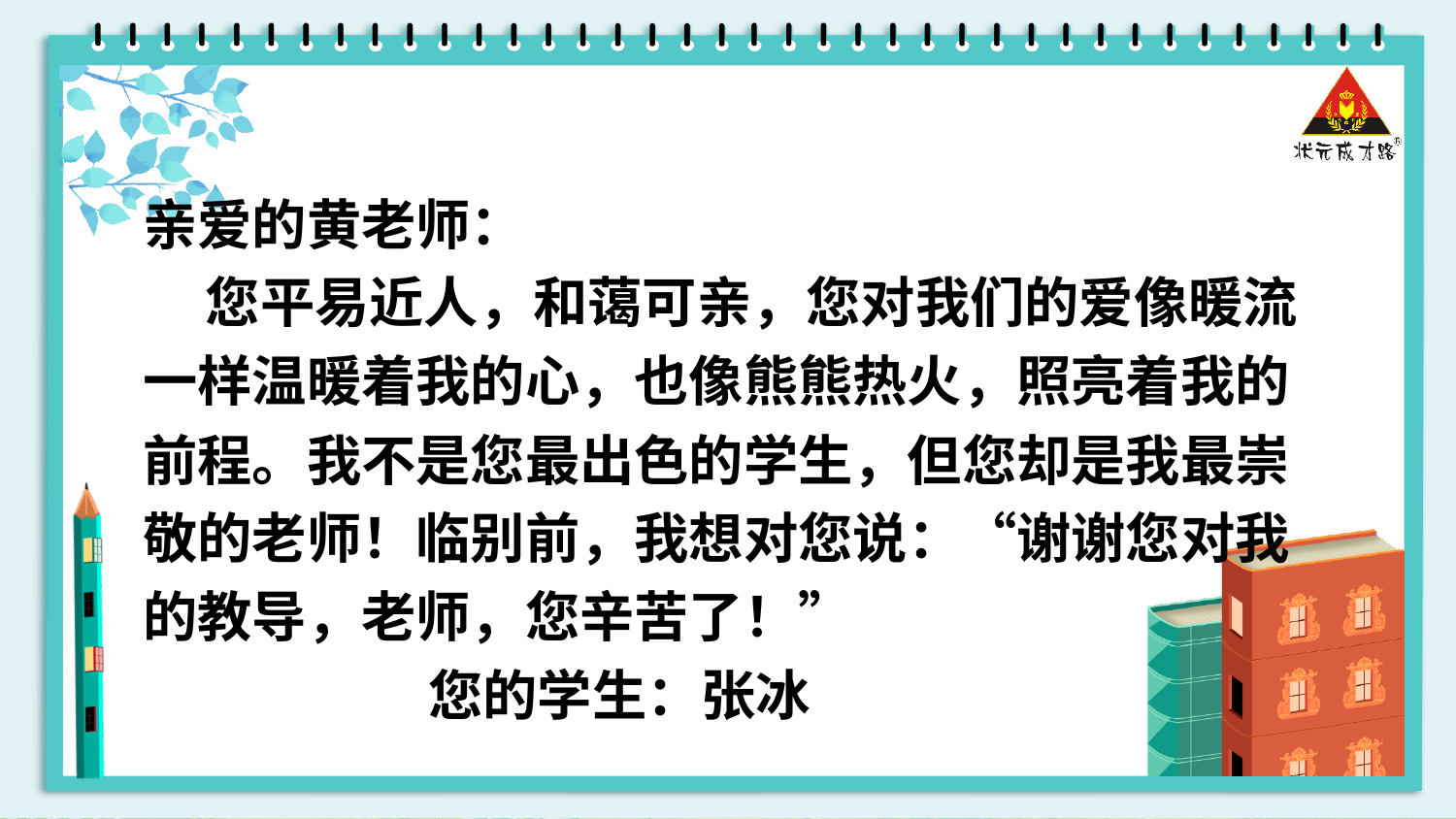

亲爱的黄老师：
    您平易近人，和蔼可亲，您对我们的爱像暖流一样温暖着我的心，也像熊熊热火，照亮着我的前程。我不是您最出色的学生，但您却是我最崇敬的老师！临别前，我想对您说：“谢谢您对我的教导，老师，您辛苦了！”
                      您的学生：张冰